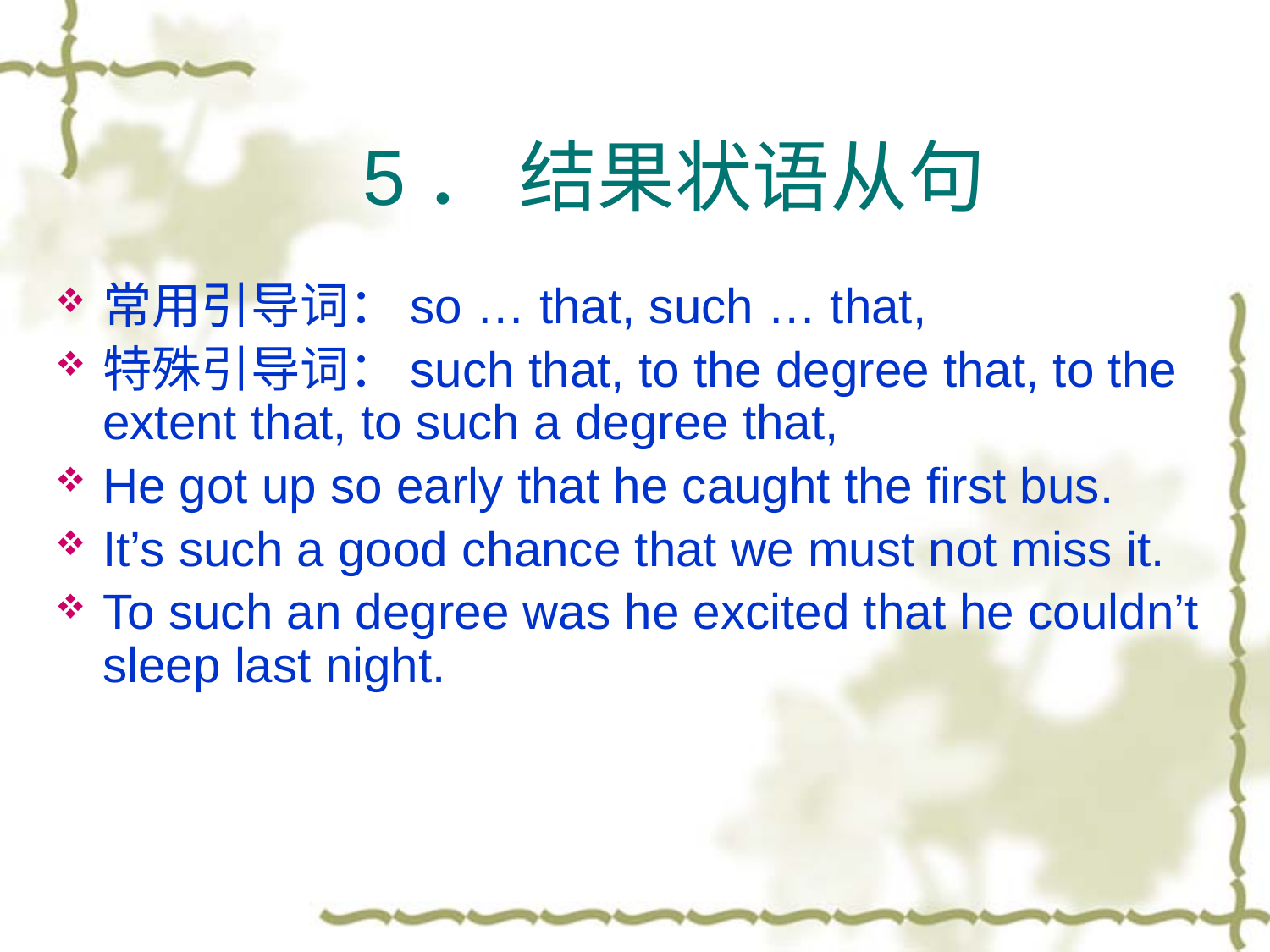

5． 结果状语从句
常用引导词：so … that, such … that,
特殊引导词：such that, to the degree that, to the extent that, to such a degree that,
He got up so early that he caught the first bus.
It’s such a good chance that we must not miss it.
To such an degree was he excited that he couldn’t sleep last night.